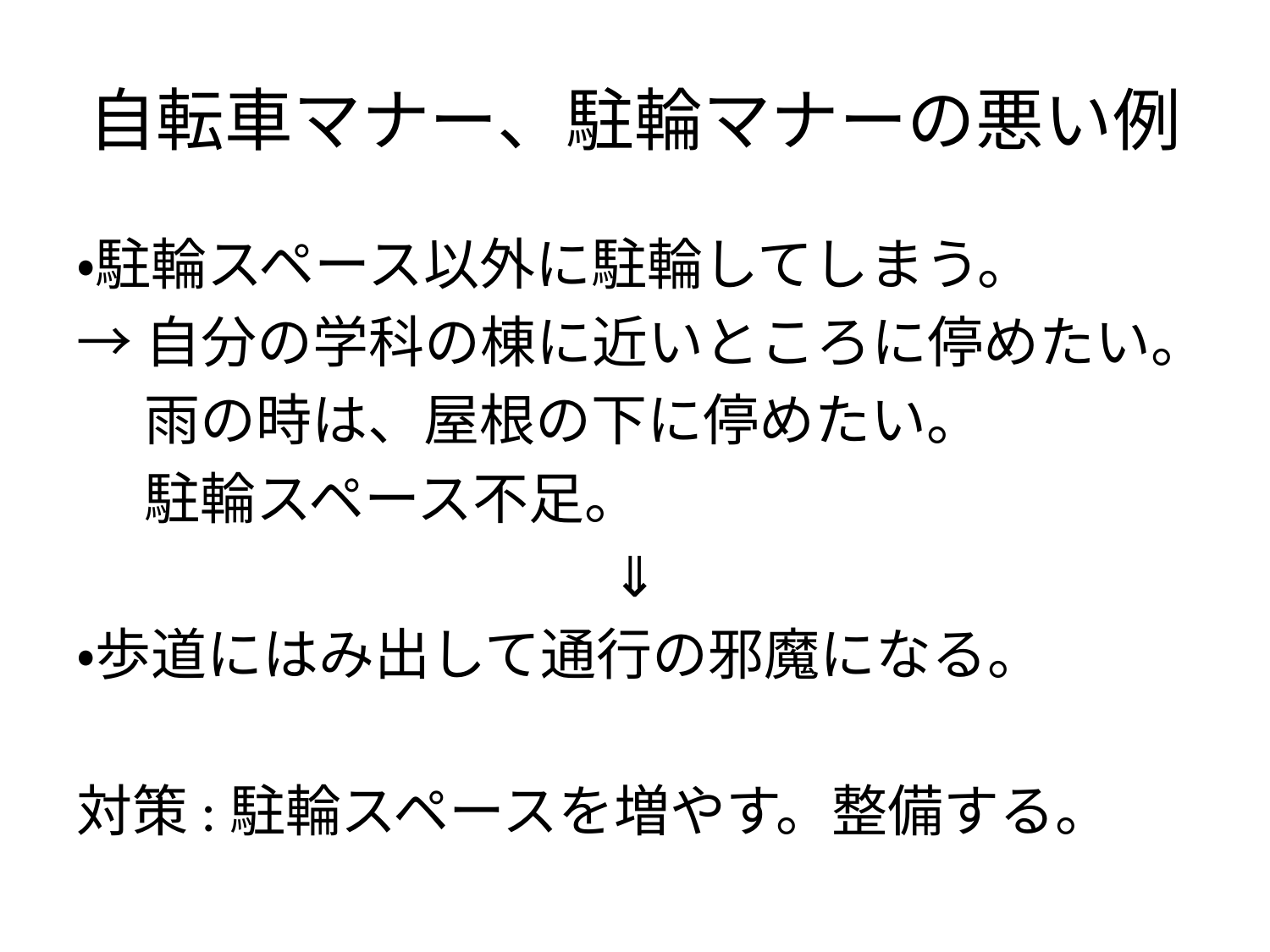

# 自転車マナー、駐輪マナーの悪い例
・駐輪スペース以外に駐輪してしまう。
→自分の学科の棟に近いところに停めたい。
　 雨の時は、屋根の下に停めたい。
　 駐輪スペース不足。
⇓
・歩道にはみ出して通行の邪魔になる。

対策:駐輪スペースを増やす。整備する。